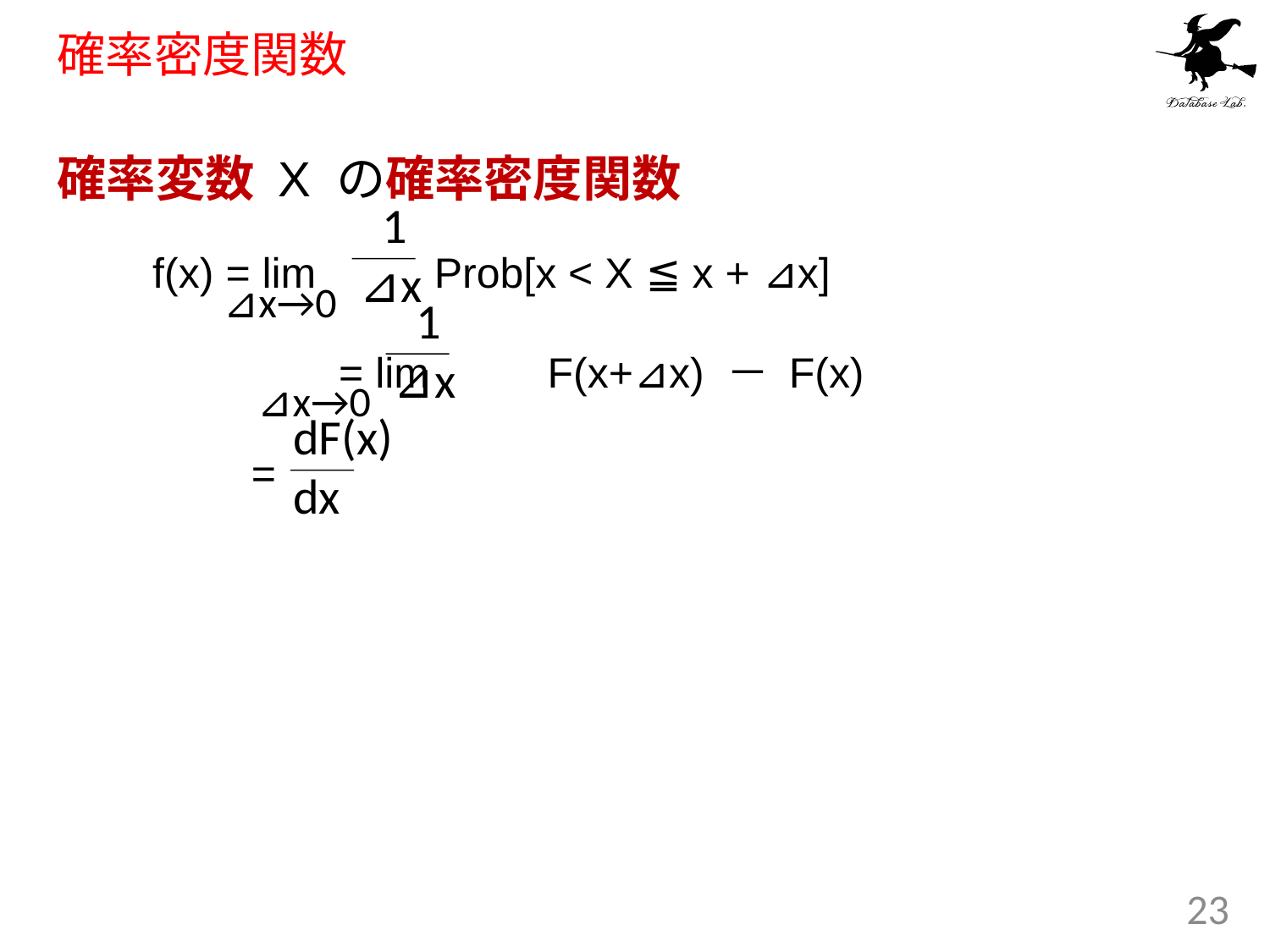

# 確率密度関数
確率変数 X の確率密度関数
	f(x) = lim          Prob[x < X ≦ x + ⊿x]
		     = lim          F(x+⊿x) － F(x)
           =
  1
⊿x

⊿x→0
  1
⊿x

⊿x→0
dF(x)
dx

23